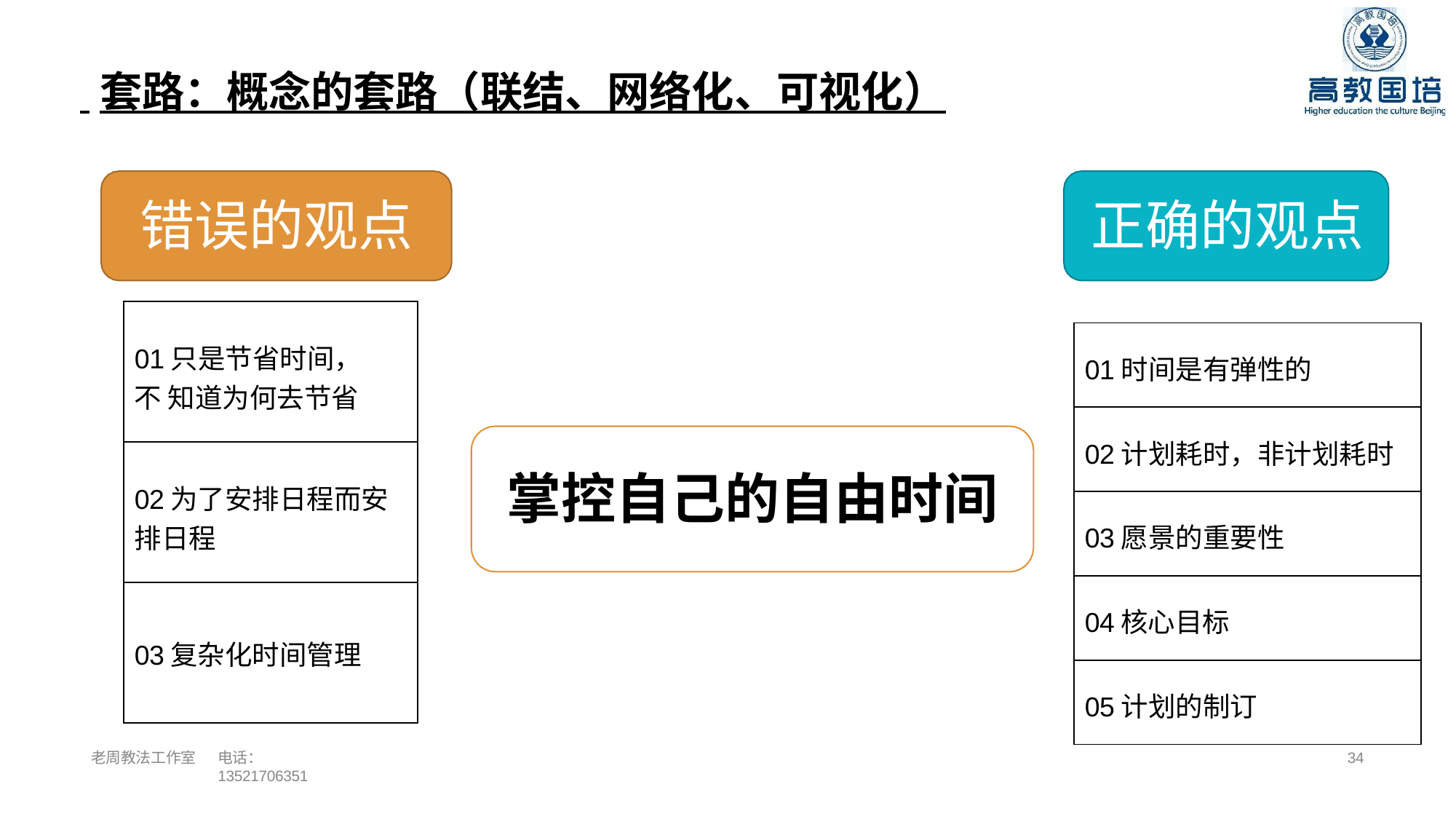

# 套路：概念的套路（联结、网络化、可视化）

错误的观点	正确的观点
| 01只是节省时间，不 知道为何去节省 |
| --- |
| 02为了安排日程而安 排日程 |
| 03复杂化时间管理 |
| 01时间是有弹性的 |
| --- |
| 02计划耗时，非计划耗时 |
| 03愿景的重要性 |
| 04核心目标 |
| 05计划的制订 |

掌控自己的自由时间
老周教法工作室
电话：13521706351
34